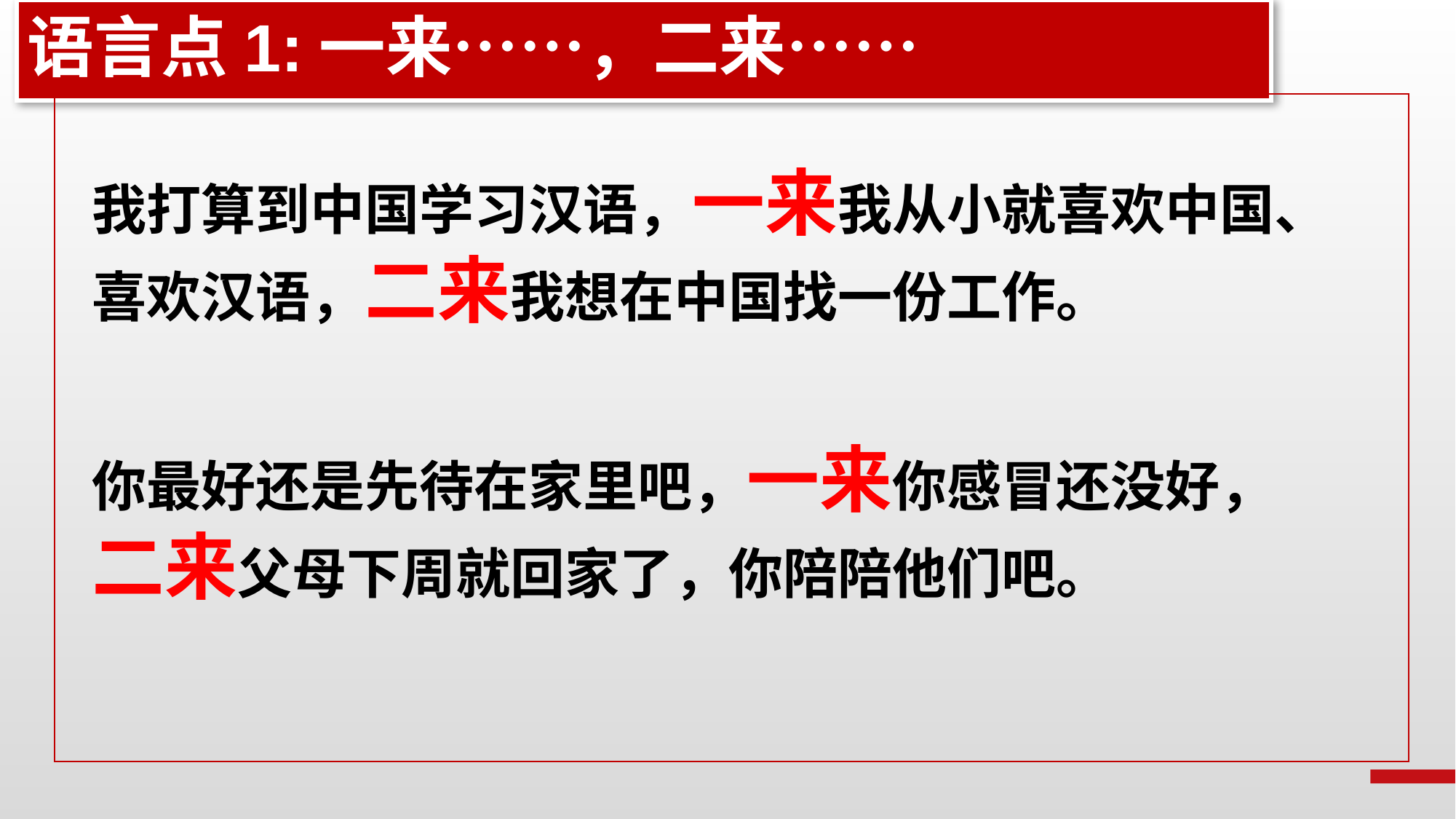

语言点1:一来……，二来……

我打算到中国学习汉语，一来我从小就喜欢中国、喜欢汉语，二来我想在中国找一份工作。
你最好还是先待在家里吧，一来你感冒还没好，二来父母下周就回家了，你陪陪他们吧。